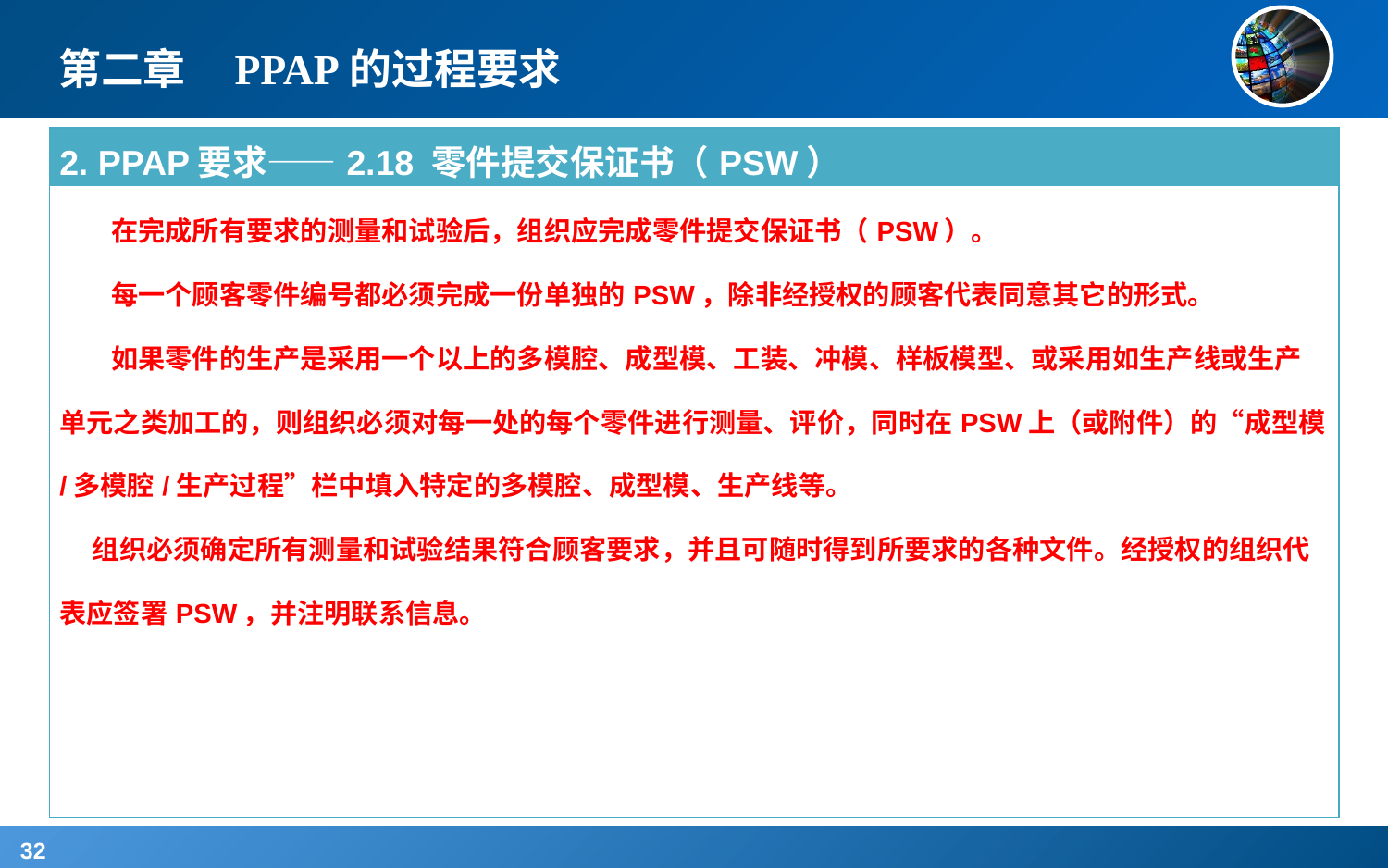

# 第二章    PPAP的过程要求
| 2. PPAP要求——2.18 零件提交保证书（PSW） |
| --- |
| 在完成所有要求的测量和试验后，组织应完成零件提交保证书（PSW）。 每一个顾客零件编号都必须完成一份单独的PSW，除非经授权的顾客代表同意其它的形式。 如果零件的生产是采用一个以上的多模腔、成型模、工装、冲模、样板模型、或采用如生产线或生产单元之类加工的，则组织必须对每一处的每个零件进行测量、评价，同时在PSW上（或附件）的“成型模/多模腔/生产过程”栏中填入特定的多模腔、成型模、生产线等。 组织必须确定所有测量和试验结果符合顾客要求，并且可随时得到所要求的各种文件。经授权的组织代表应签署PSW，并注明联系信息。 |